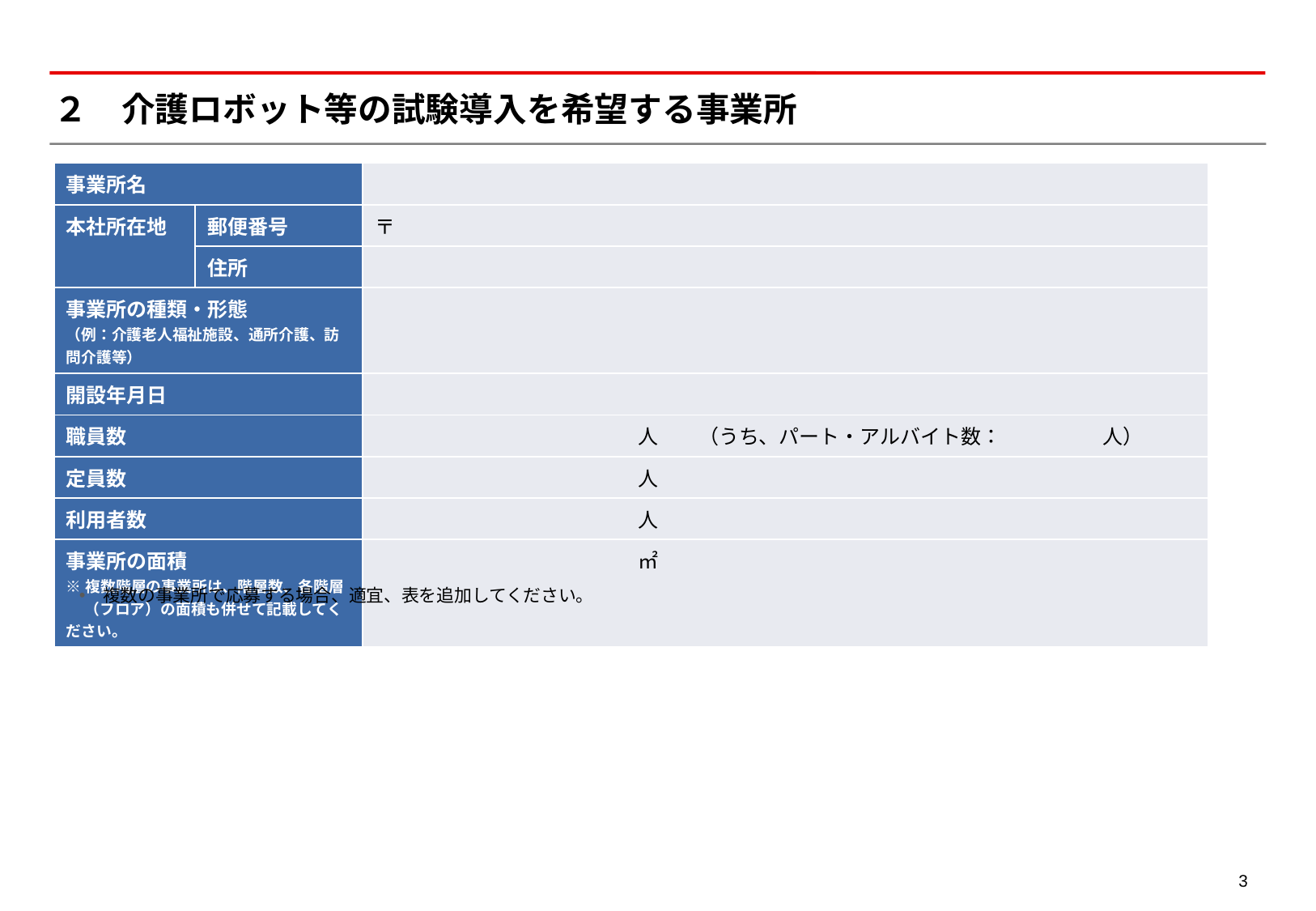

# ２　介護ロボット等の試験導入を希望する事業所
| 事業所名 |  |  |
| --- | --- | --- |
| 本社所在地 | 郵便番号 | 〒 |
|  | 住所 |  |
| 事業所の種類・形態 （例：介護老人福祉施設、通所介護、訪問介護等） |  |  |
| 開設年月日 |  |  |
| 職員数 |  | 人　　（うち、パート・アルバイト数：　　　　　人） |
| 定員数 |  | 人 |
| 利用者数 |  | 人 |
| 事業所の面積 ※複数階層の事業所は、階層数、各階層 　 （フロア）の面積も併せて記載してください。 |  | ㎡ |
複数の事業所で応募する場合、適宜、表を追加してください。